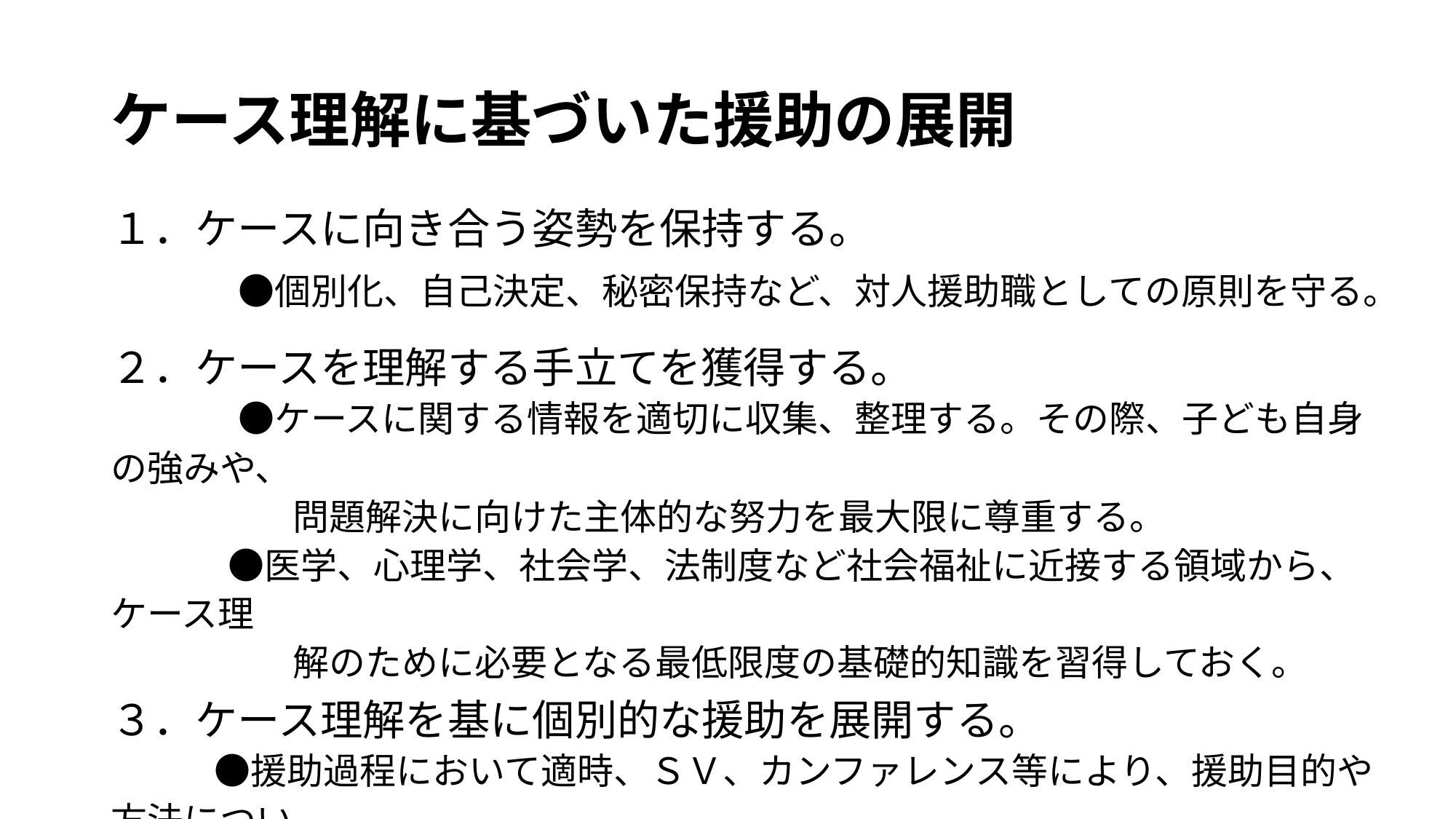

# ケース理解に基づいた援助の展開
１．ケースに向き合う姿勢を保持する。
　　　●個別化、自己決定、秘密保持など、対人援助職としての原則を守る。
２．ケースを理解する手立てを獲得する。
　　　●ケースに関する情報を適切に収集、整理する。その際、子ども自身の強みや、
　　　　　問題解決に向けた主体的な努力を最大限に尊重する。
　　　 ●医学、心理学、社会学、法制度など社会福祉に近接する領域から、ケース理
　　　　　解のために必要となる最低限度の基礎的知識を習得しておく。
３．ケース理解を基に個別的な援助を展開する。
　　  ●援助過程において適時、ＳＶ、カンファレンス等により、援助目的や方法につい
　　　　　て客観的な検討が加えられる。援助過程そのものが、子どもとの信頼関係を形
　　　　　成する援助効果を持っている。